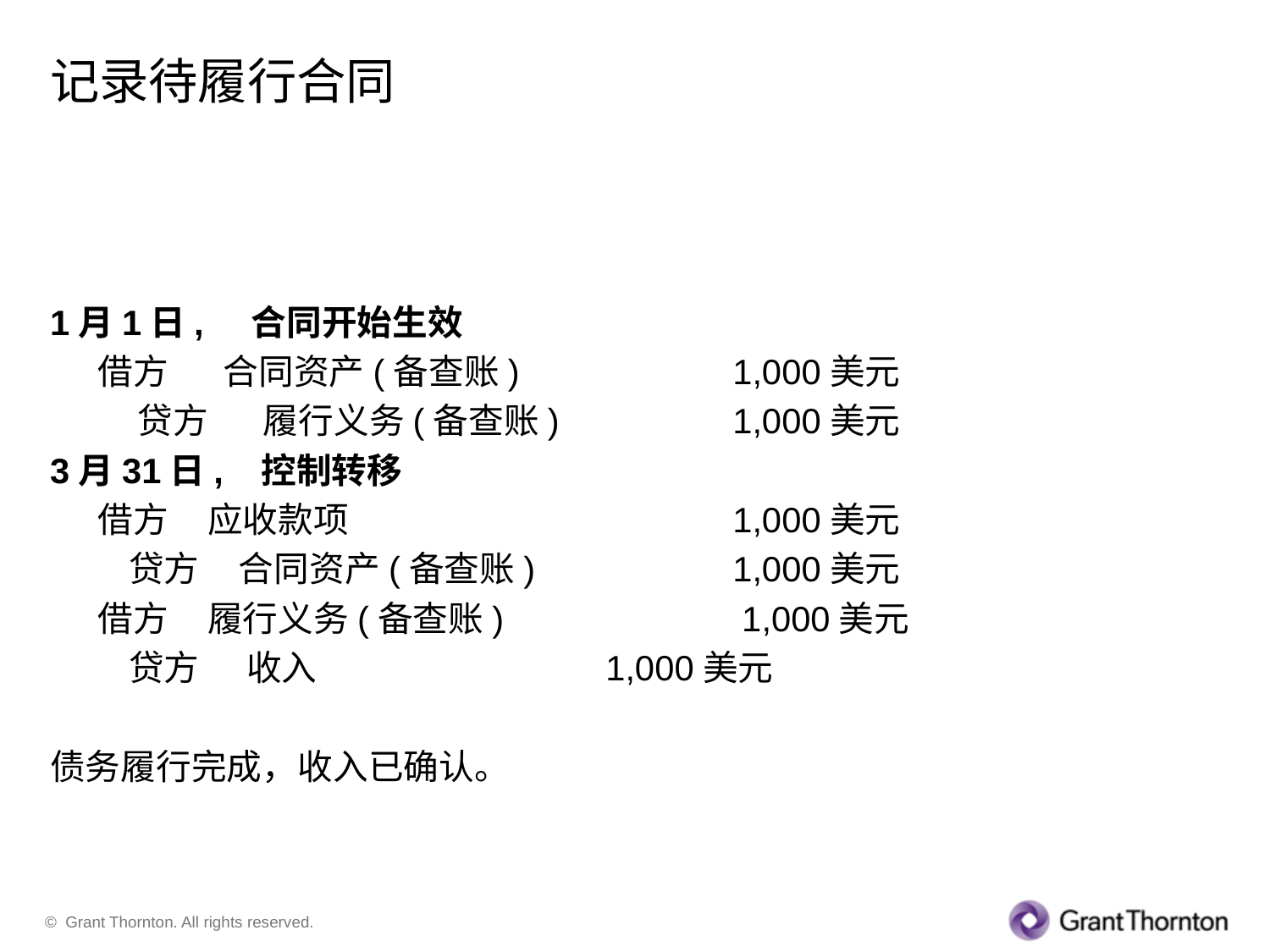

# 记录待履行合同
1月1日,    合同开始生效
	借方       合同资产(备查账) 		1,000美元
	    贷方       履行义务(备查账) 		1,000美元
3月31日,   控制转移
	借方     应收款项  			1,000美元
         贷方     合同资产(备查账) 		1,000美元
	借方     履行义务(备查账)    	              1,000美元
         贷方      收入 			1,000美元

债务履行完成，收入已确认。